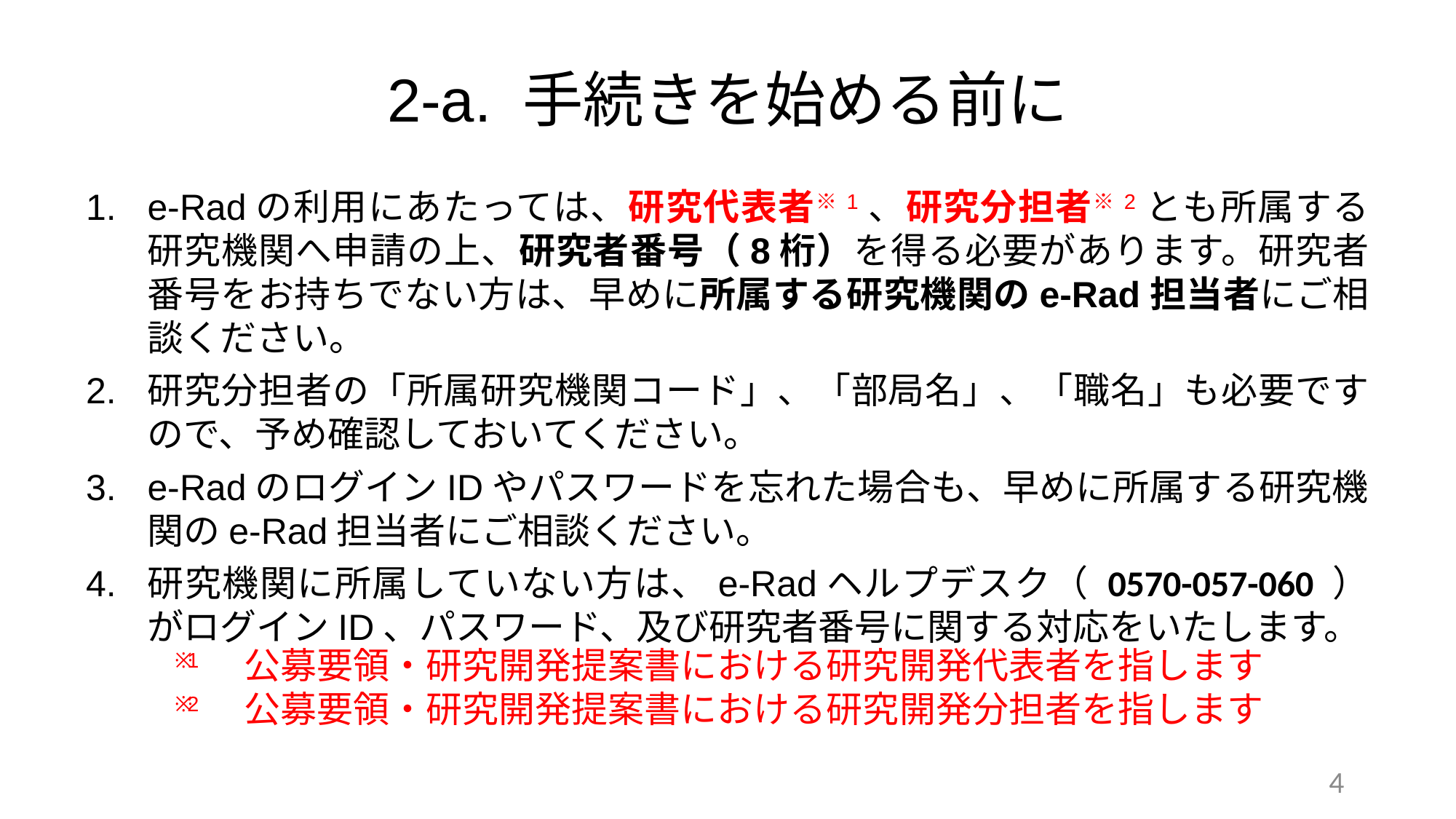

2-a. 手続きを始める前に
e-Radの利用にあたっては、研究代表者※1、研究分担者※2とも所属する研究機関へ申請の上、研究者番号（8桁）を得る必要があります。研究者番号をお持ちでない方は、早めに所属する研究機関のe-Rad担当者にご相談ください。
研究分担者の「所属研究機関コード」、「部局名」、「職名」も必要ですので、予め確認しておいてください。
e-RadのログインIDやパスワードを忘れた場合も、早めに所属する研究機関のe-Rad担当者にご相談ください。
研究機関に所属していない方は、e-Radヘルプデスク（ 0570-057-060 ）がログインID、パスワード、及び研究者番号に関する対応をいたします。
※1　公募要領・研究開発提案書における研究開発代表者を指します
※2　公募要領・研究開発提案書における研究開発分担者を指します
4